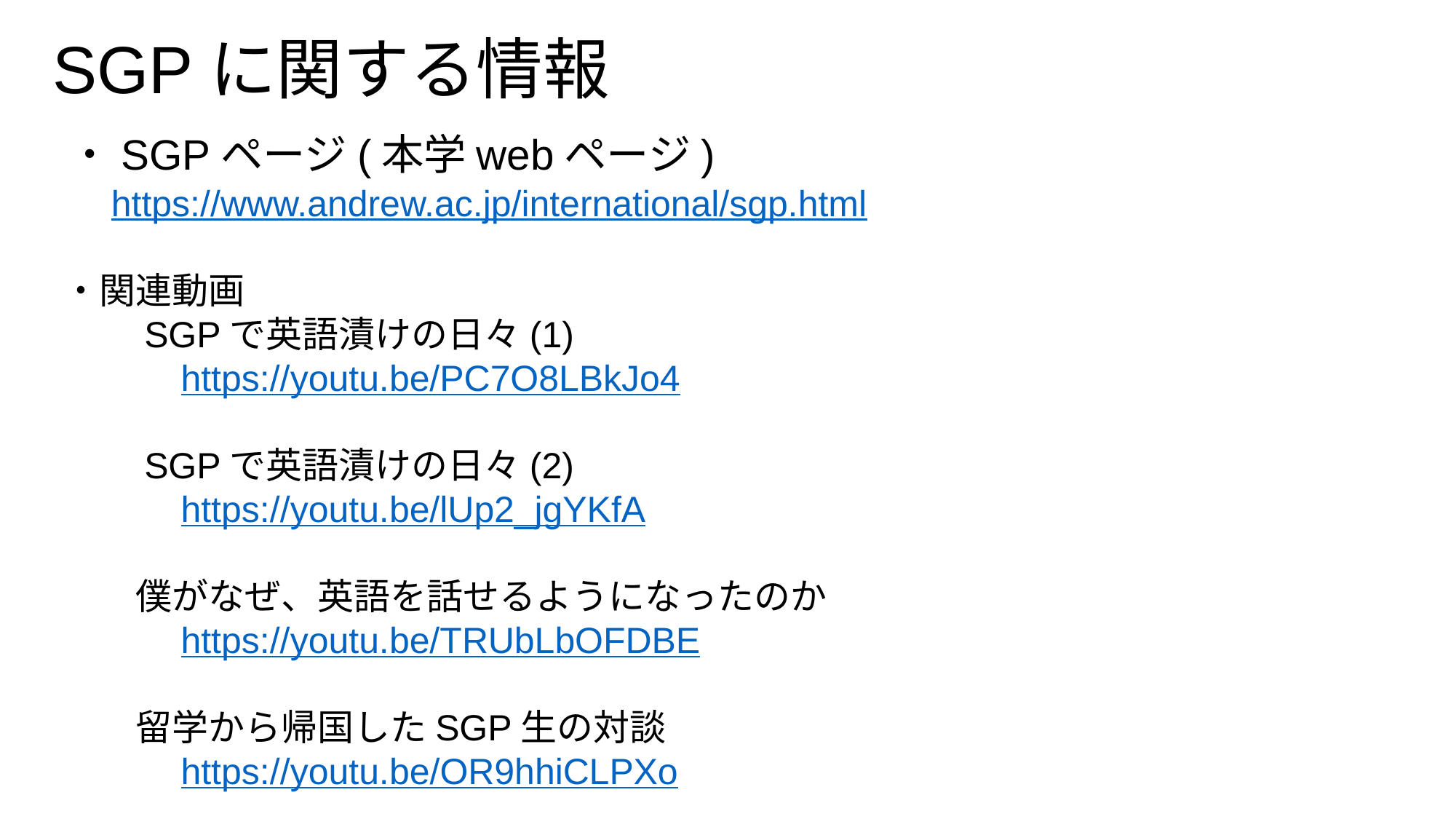

# SGPに関する情報
　・SGPページ(本学webページ)
　　https://www.andrew.ac.jp/international/sgp.html

　・関連動画
　　　SGPで英語漬けの日々(1)
　　　　https://youtu.be/PC7O8LBkJo4

　　　SGPで英語漬けの日々(2)
　　　　https://youtu.be/lUp2_jgYKfA

　　　僕がなぜ、英語を話せるようになったのか
　　　　https://youtu.be/TRUbLbOFDBE

　　　留学から帰国したSGP生の対談
　　　　https://youtu.be/OR9hhiCLPXo